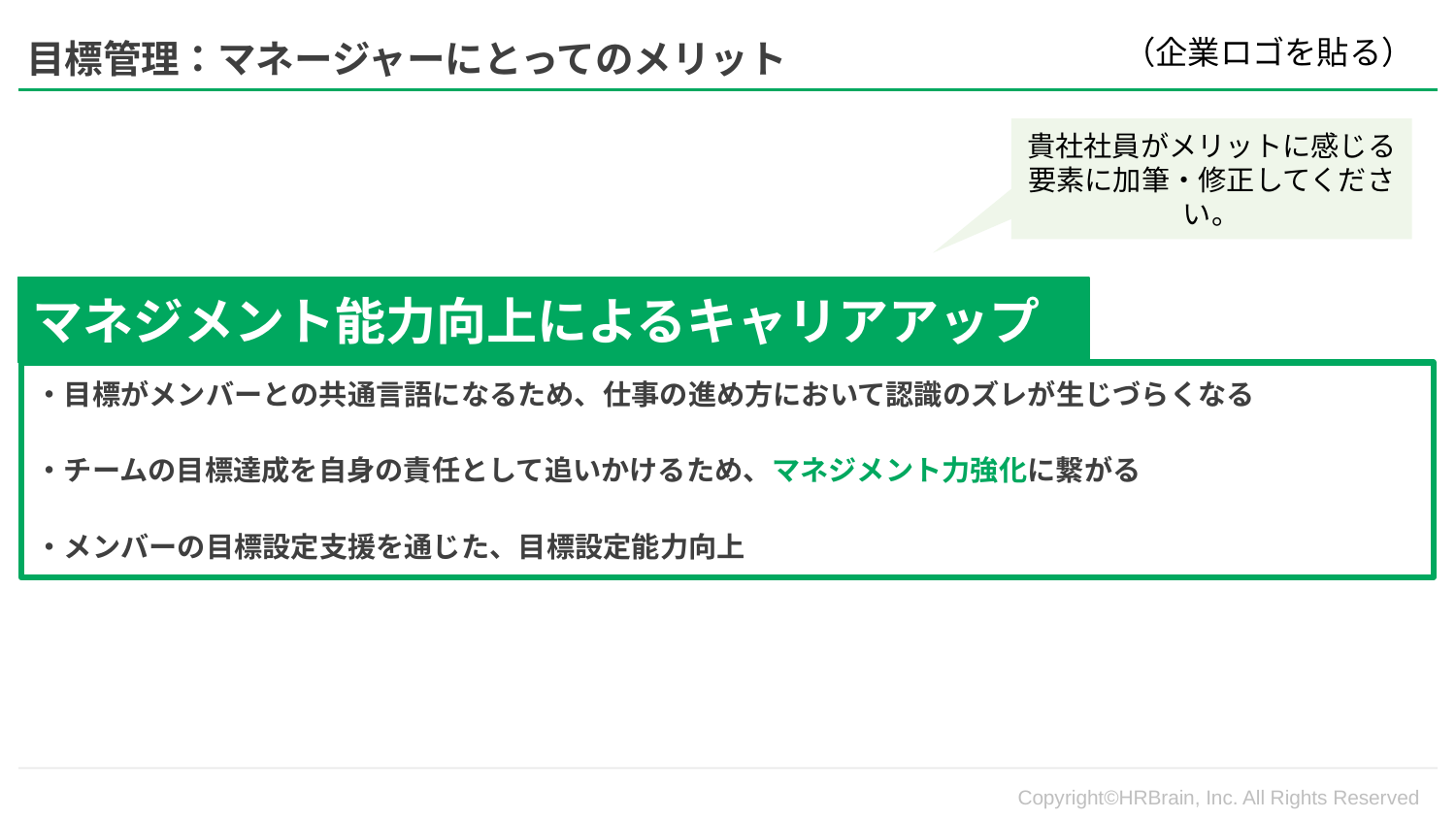

（企業ロゴを貼る）
目標管理：マネージャーにとってのメリット
貴社社員がメリットに感じる要素に加筆・修正してください。
マネジメント能力向上によるキャリアアップ
・目標がメンバーとの共通言語になるため、仕事の進め方において認識のズレが生じづらくなる

・チームの目標達成を自身の責任として追いかけるため、マネジメント力強化に繋がる

・メンバーの目標設定支援を通じた、目標設定能力向上

Copyright©HRBrain, Inc. All Rights Reserved